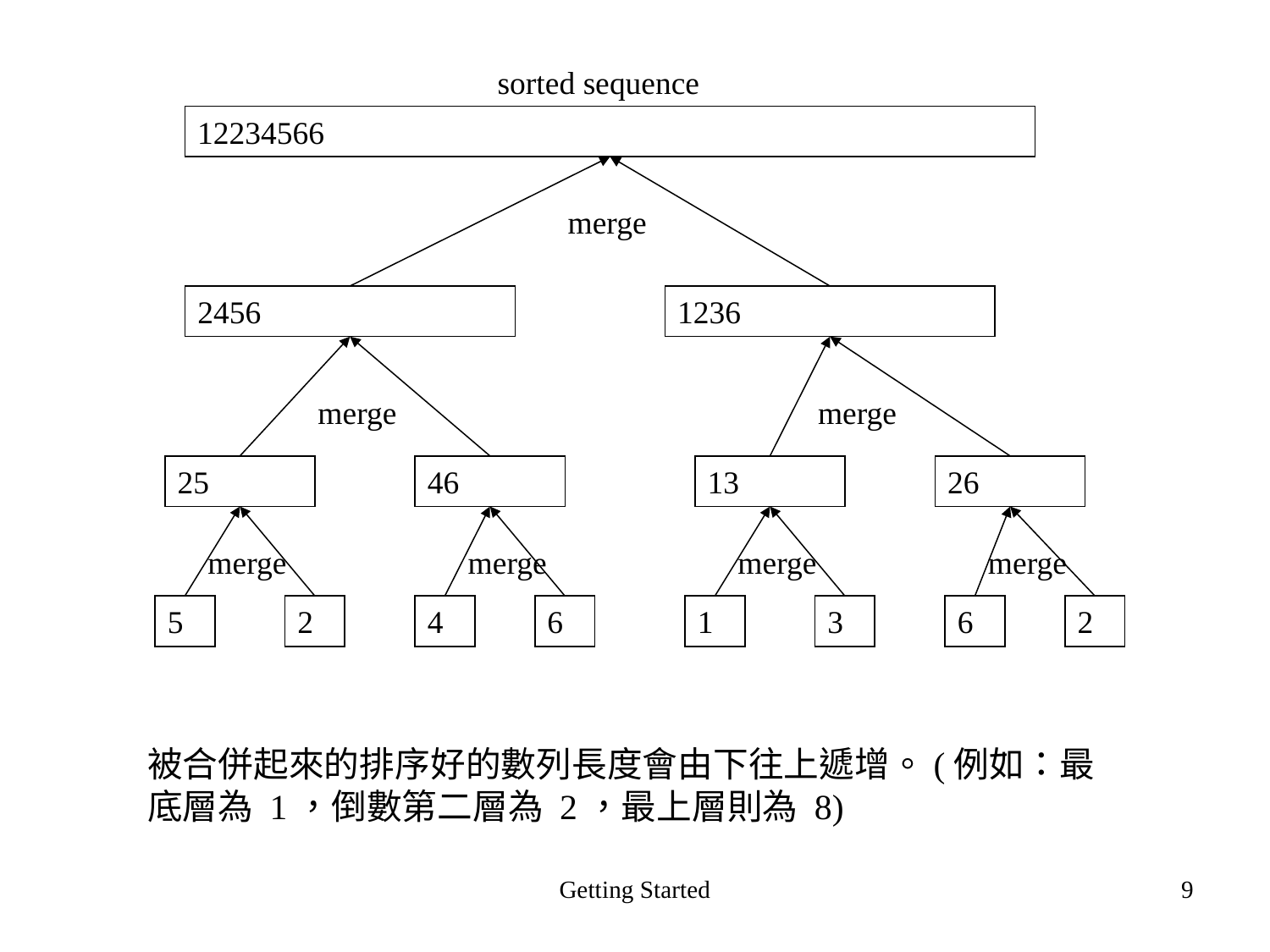

sorted sequence
12234566
merge
2456
1236
merge
merge
25
46
13
26
merge
merge
merge
merge
5
2
4
6
1
3
6
2
被合併起來的排序好的數列長度會由下往上遞增。(例如：最底層為 1，倒數第二層為 2，最上層則為 8)
Getting Started
9